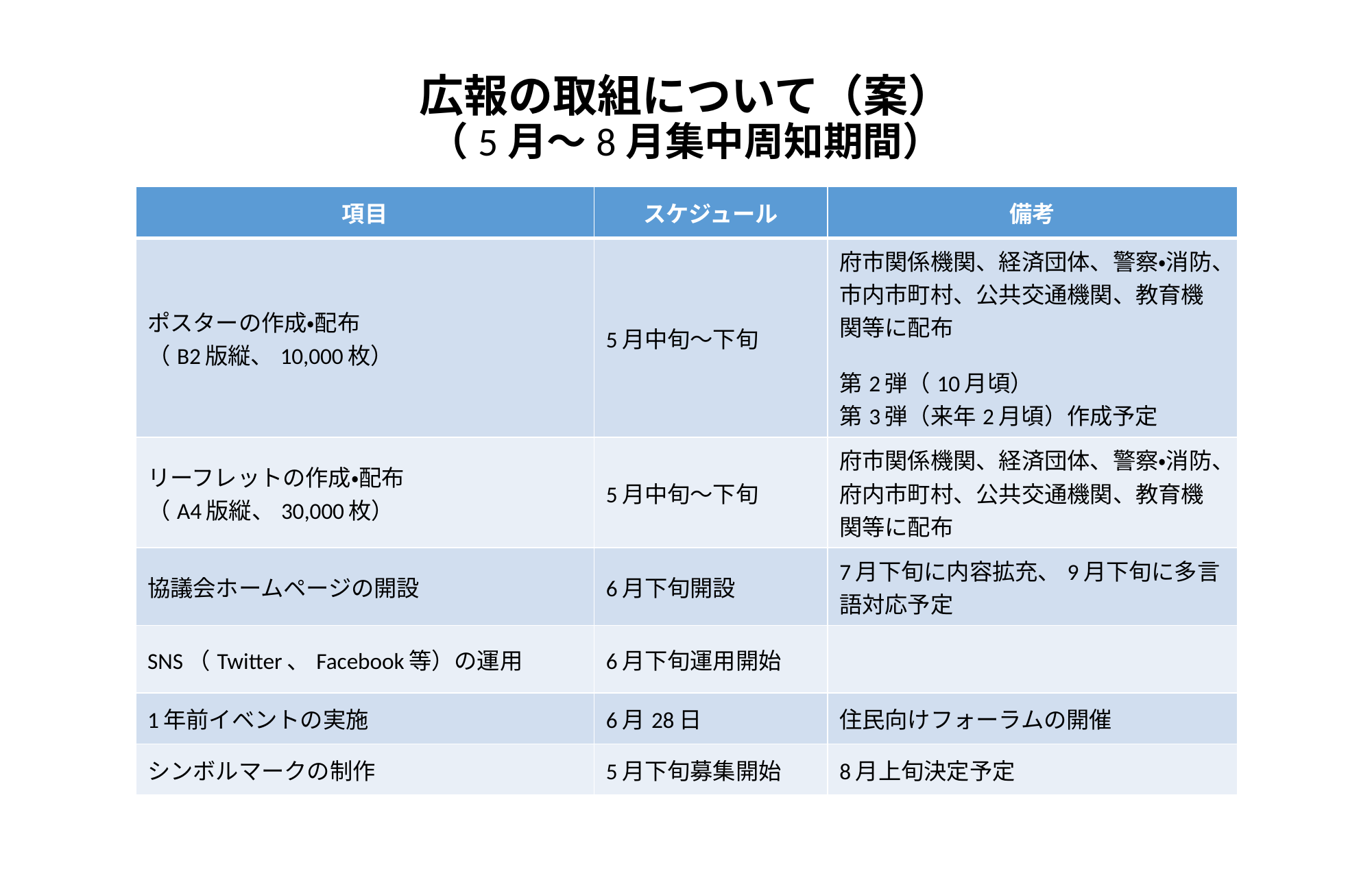

# 広報の取組について（案） （5月～8月集中周知期間）
| 項目 | スケジュール | 備考 |
| --- | --- | --- |
| ポスターの作成・配布 （B2版縦、10,000枚） | 5月中旬～下旬 | 府市関係機関、経済団体、警察・消防、市内市町村、公共交通機関、教育機関等に配布 第2弾（10月頃） 第3弾（来年2月頃）作成予定 |
| リーフレットの作成・配布 （A4版縦、30,000枚） | 5月中旬～下旬 | 府市関係機関、経済団体、警察・消防、府内市町村、公共交通機関、教育機関等に配布 |
| 協議会ホームページの開設 | 6月下旬開設 | 7月下旬に内容拡充、9月下旬に多言語対応予定 |
| SNS（Twitter、Facebook等）の運用 | 6月下旬運用開始 |  |
| 1年前イベントの実施 | 6月28日 | 住民向けフォーラムの開催 |
| シンボルマークの制作 | 5月下旬募集開始 | 8月上旬決定予定 |